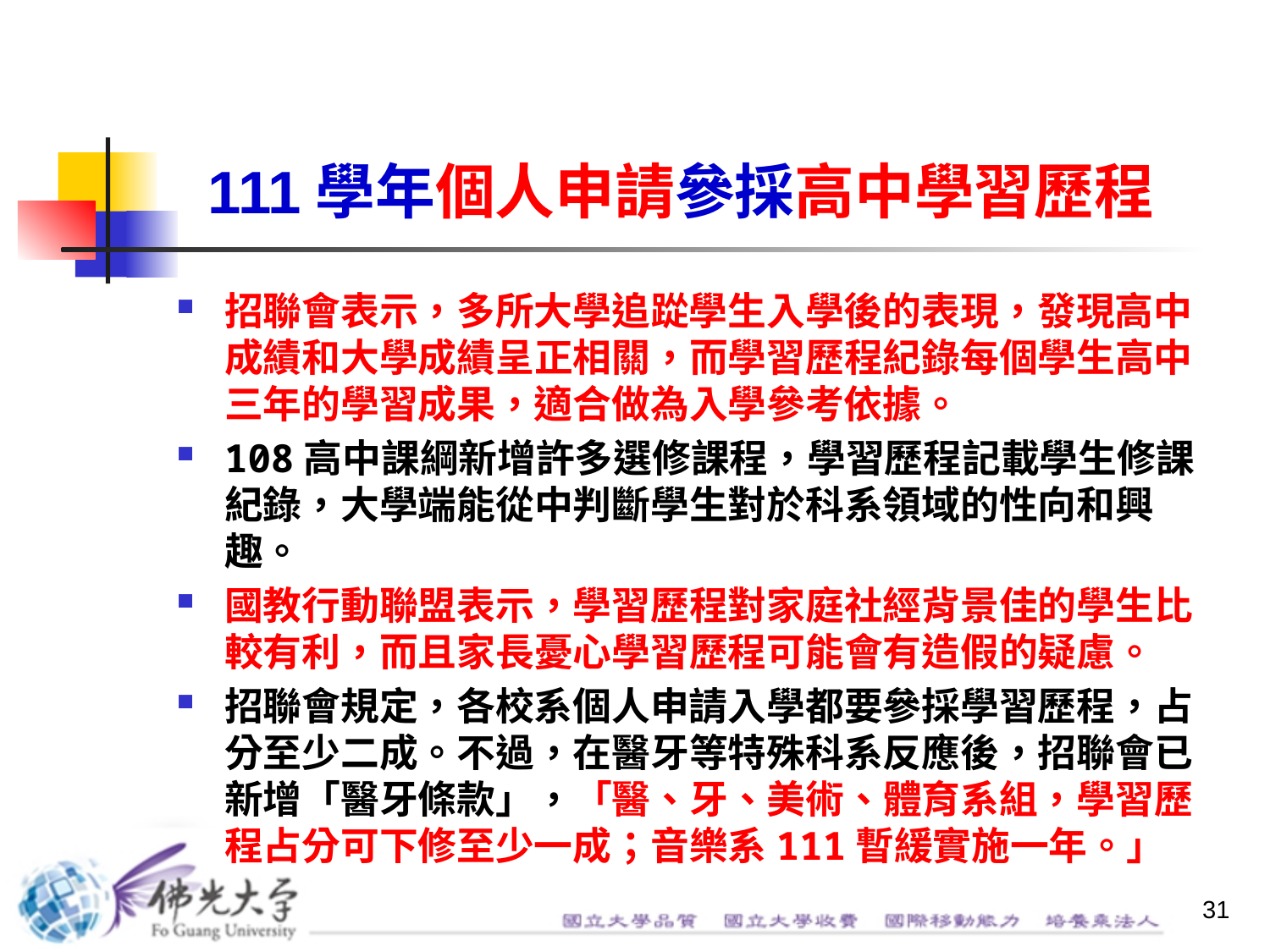

# 111學年個人申請參採高中學習歷程
招聯會表示，多所大學追踨學生入學後的表現，發現高中成績和大學成績呈正相關，而學習歷程紀錄每個學生高中三年的學習成果，適合做為入學參考依據。
108高中課綱新增許多選修課程，學習歷程記載學生修課紀錄，大學端能從中判斷學生對於科系領域的性向和興趣。
國教行動聯盟表示，學習歷程對家庭社經背景佳的學生比較有利，而且家長憂心學習歷程可能會有造假的疑慮。
招聯會規定，各校系個人申請入學都要參採學習歷程，占分至少二成。不過，在醫牙等特殊科系反應後，招聯會已新增「醫牙條款」，「醫、牙、美術、體育系組，學習歷程占分可下修至少一成；音樂系111暫緩實施一年。」

31